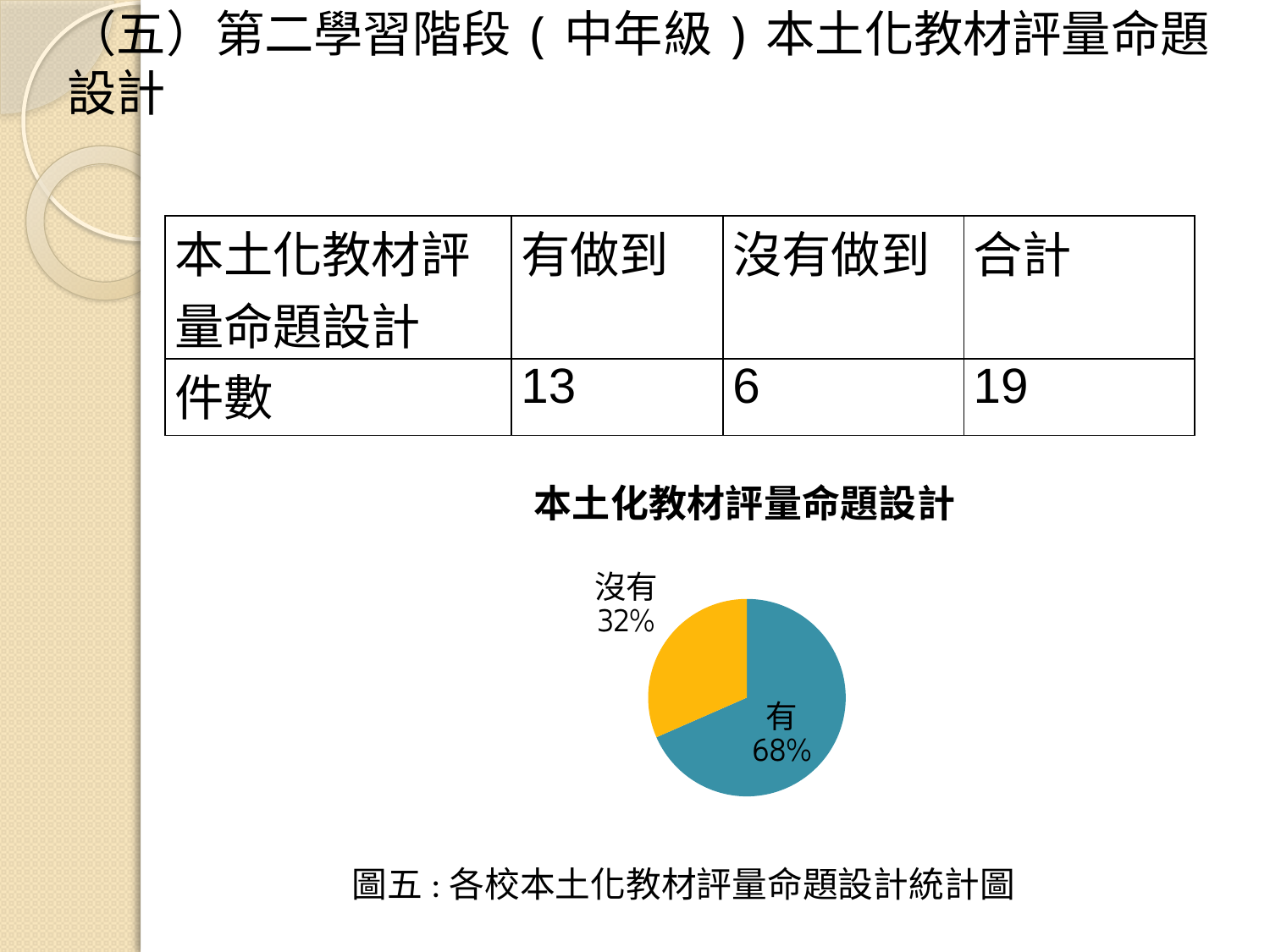

（五）第二學習階段(中年級)本土化教材評量命題設計

| 本土化教材評量命題設計 | 有做到 | 沒有做到 | 合計 |
| --- | --- | --- | --- |
| 件數 | 13 | 6 | 19 |

### Chart:

| Category | 本土化教材評量命題設計 |
|---|---|
| 有 | 13.0 |
| 沒有 | 6.0 |
    圖五:各校本土化教材評量命題設計統計圖